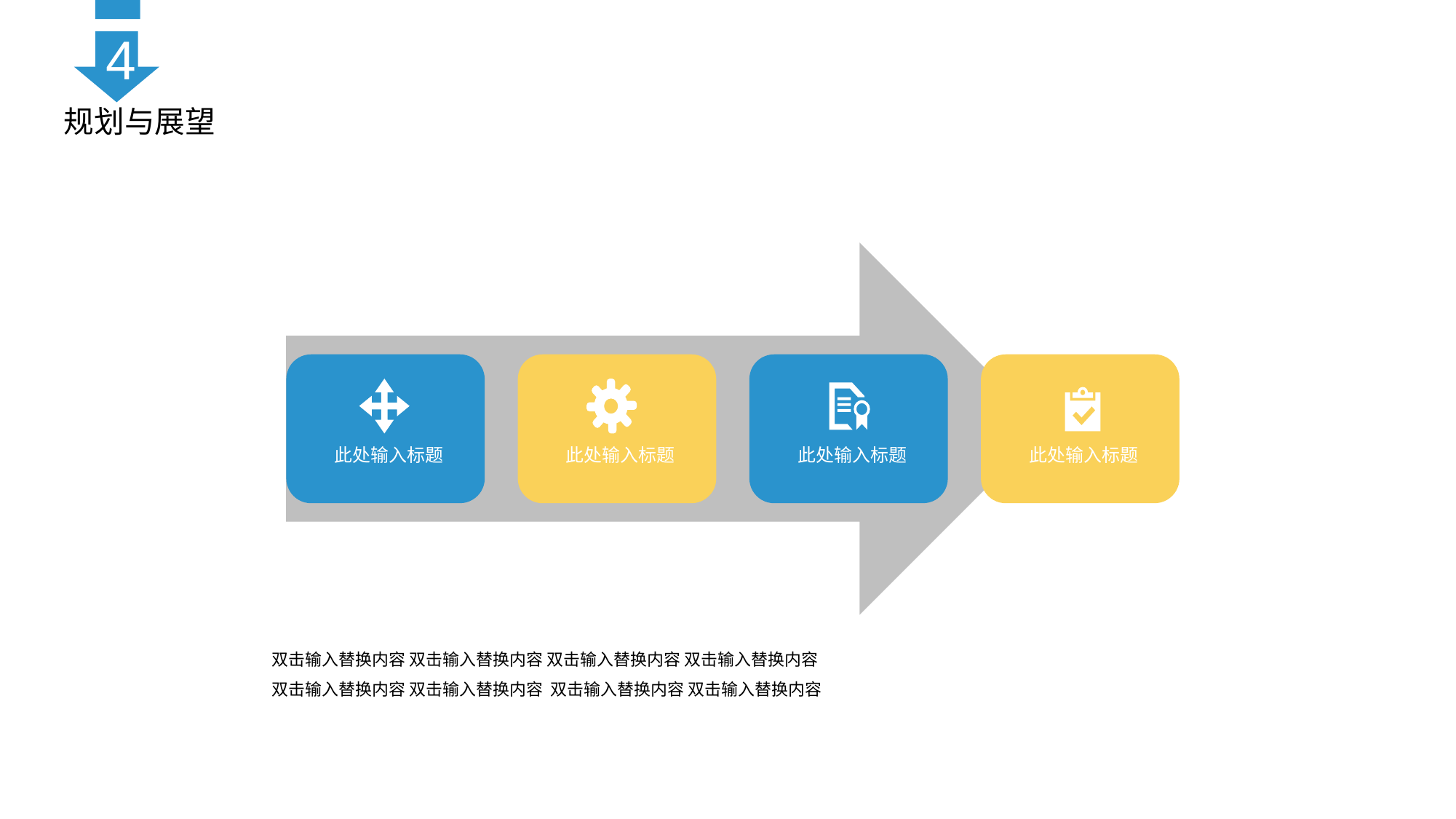

4
规划与展望

此处输入标题

此处输入标题

此处输入标题

此处输入标题

双击输入替换内容 双击输入替换内容 双击输入替换内容 双击输入替换内容
双击输入替换内容 双击输入替换内容  双击输入替换内容 双击输入替换内容